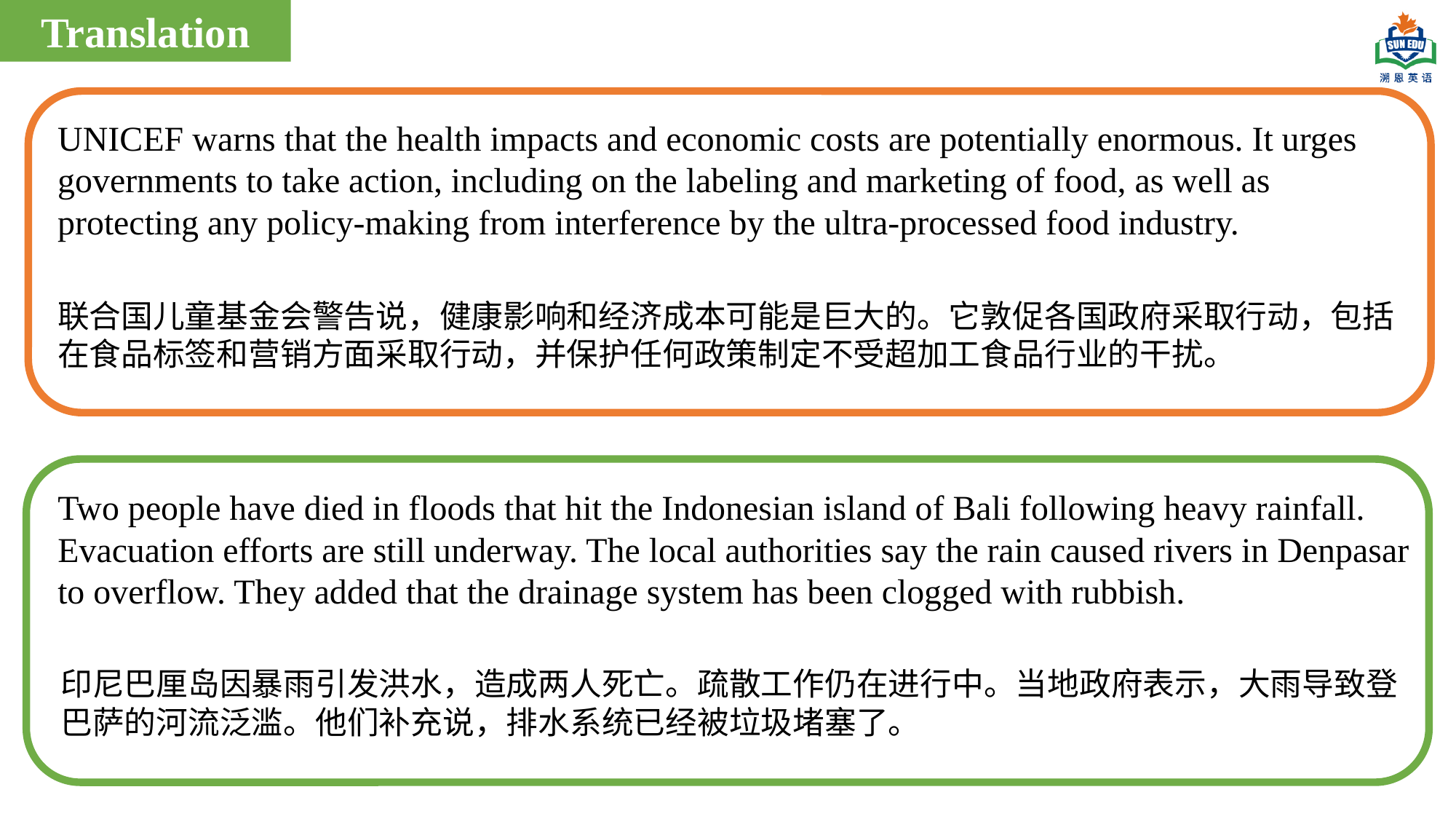

Translation

UNICEF warns that the health impacts and economic costs are potentially enormous. It urges governments to take action, including on the labeling and marketing of food, as well as protecting any policy-making from interference by the ultra-processed food industry.
联合国儿童基金会警告说，健康影响和经济成本可能是巨大的。它敦促各国政府采取行动，包括在食品标签和营销方面采取行动，并保护任何政策制定不受超加工食品行业的干扰。

Two people have died in floods that hit the Indonesian island of Bali following heavy rainfall. Evacuation efforts are still underway. The local authorities say the rain caused rivers in Denpasar to overflow. They added that the drainage system has been clogged with rubbish.
印尼巴厘岛因暴雨引发洪水，造成两人死亡。疏散工作仍在进行中。当地政府表示，大雨导致登巴萨的河流泛滥。他们补充说，排水系统已经被垃圾堵塞了。